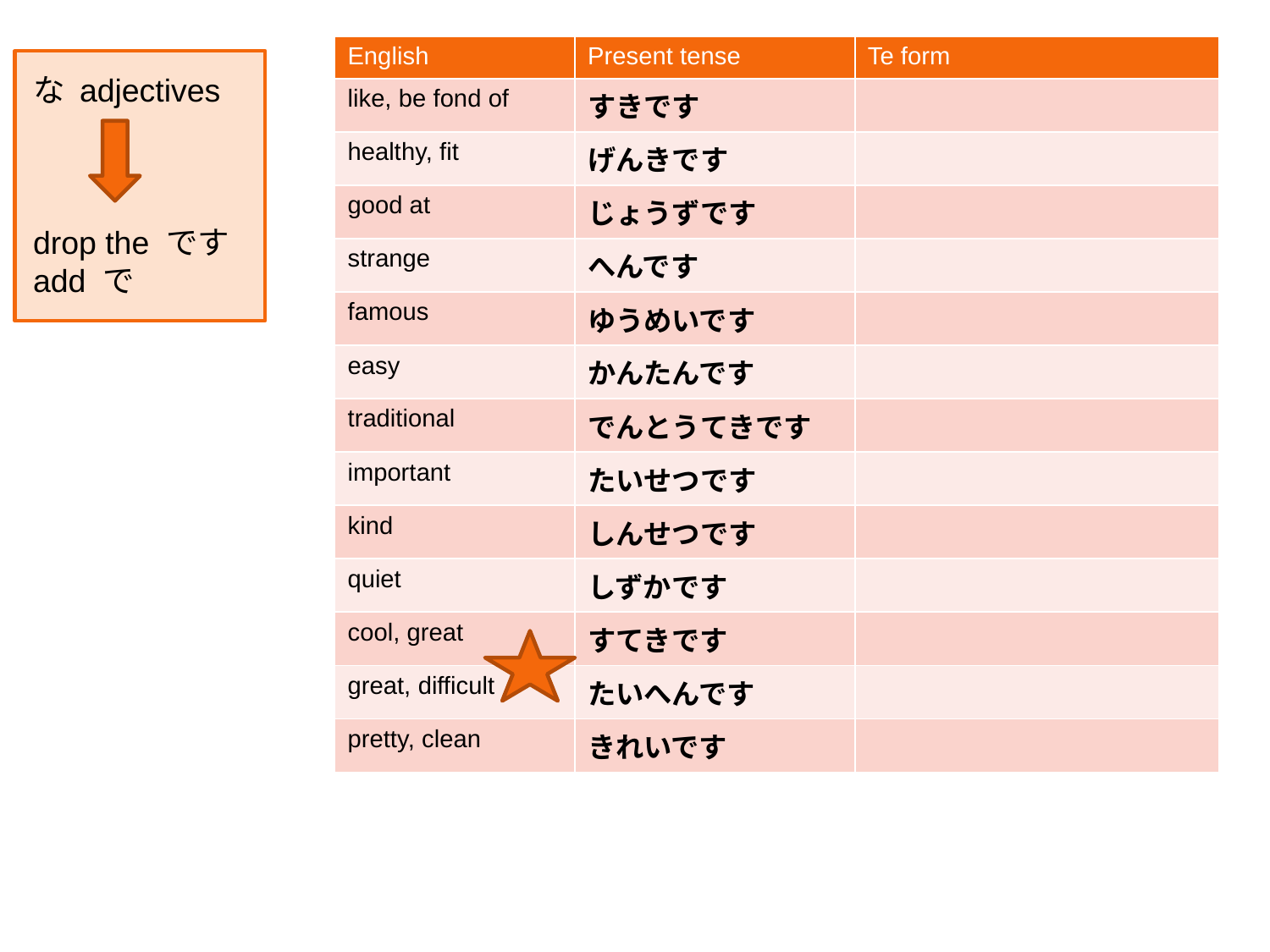

| English | Present tense | Te form |
| --- | --- | --- |
| like, be fond of | すきです |  |
| healthy, fit | げんきです |  |
| good at | じょうずです |  |
| strange | へんです |  |
| famous | ゆうめいです |  |
| easy | かんたんです |  |
| traditional | でんとうてきです |  |
| important | たいせつです |  |
| kind | しんせつです |  |
| quiet | しずかです |  |
| cool, great | すてきです |  |
| great, difficult | たいへんです |  |
| pretty, clean | きれいです |  |

な adjectives

drop the です
add で